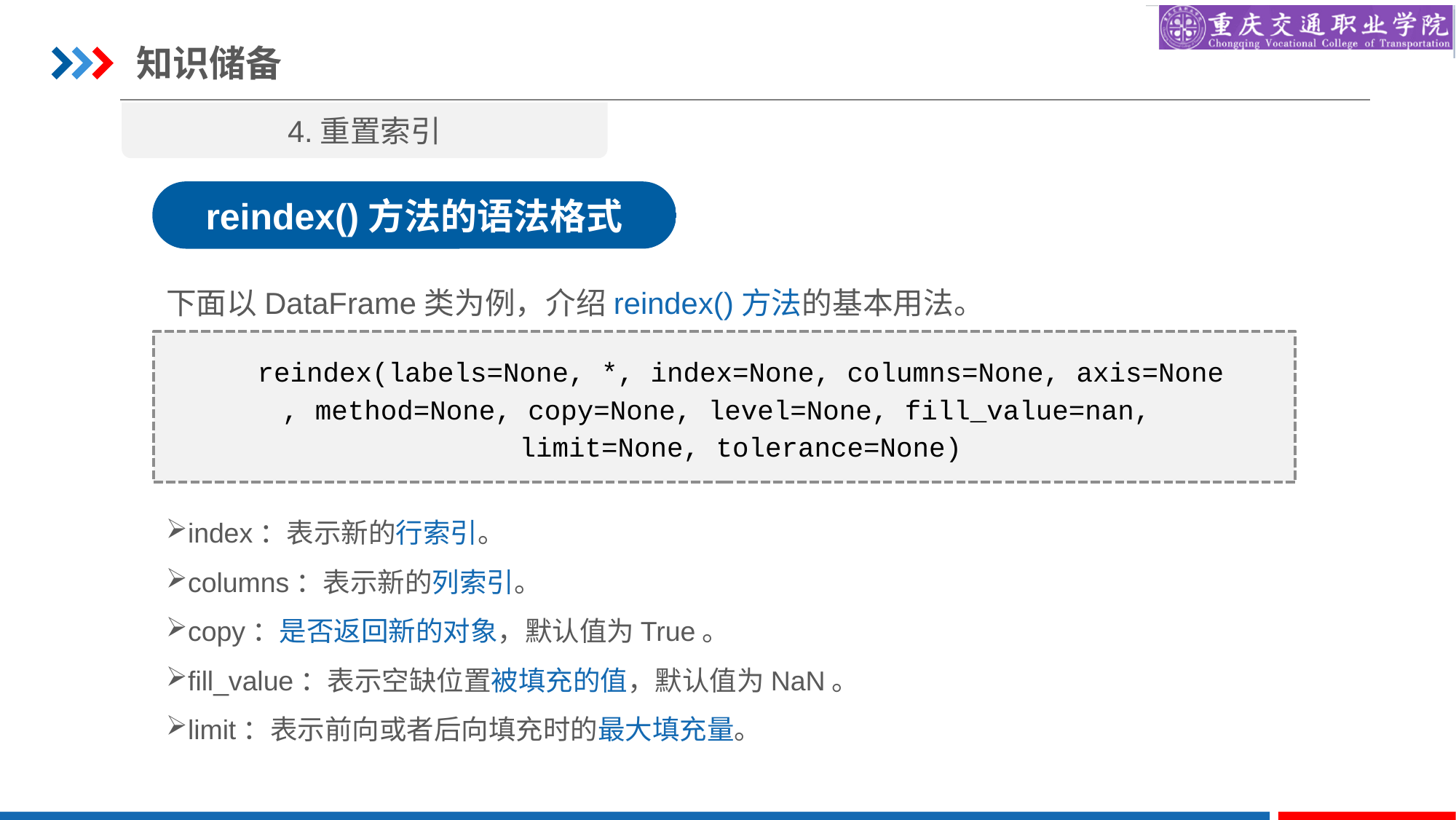

知识储备

4.重置索引
reindex()方法的语法格式
下面以DataFrame类为例，介绍reindex()方法的基本用法。

reindex(labels=None, *, index=None, columns=None, axis=None, method=None, copy=None, level=None, fill_value=nan,
limit=None, tolerance=None)
index：表示新的行索引。
columns：表示新的列索引。
copy：是否返回新的对象，默认值为True。
fill_value：表示空缺位置被填充的值，默认值为NaN。
limit：表示前向或者后向填充时的最大填充量。